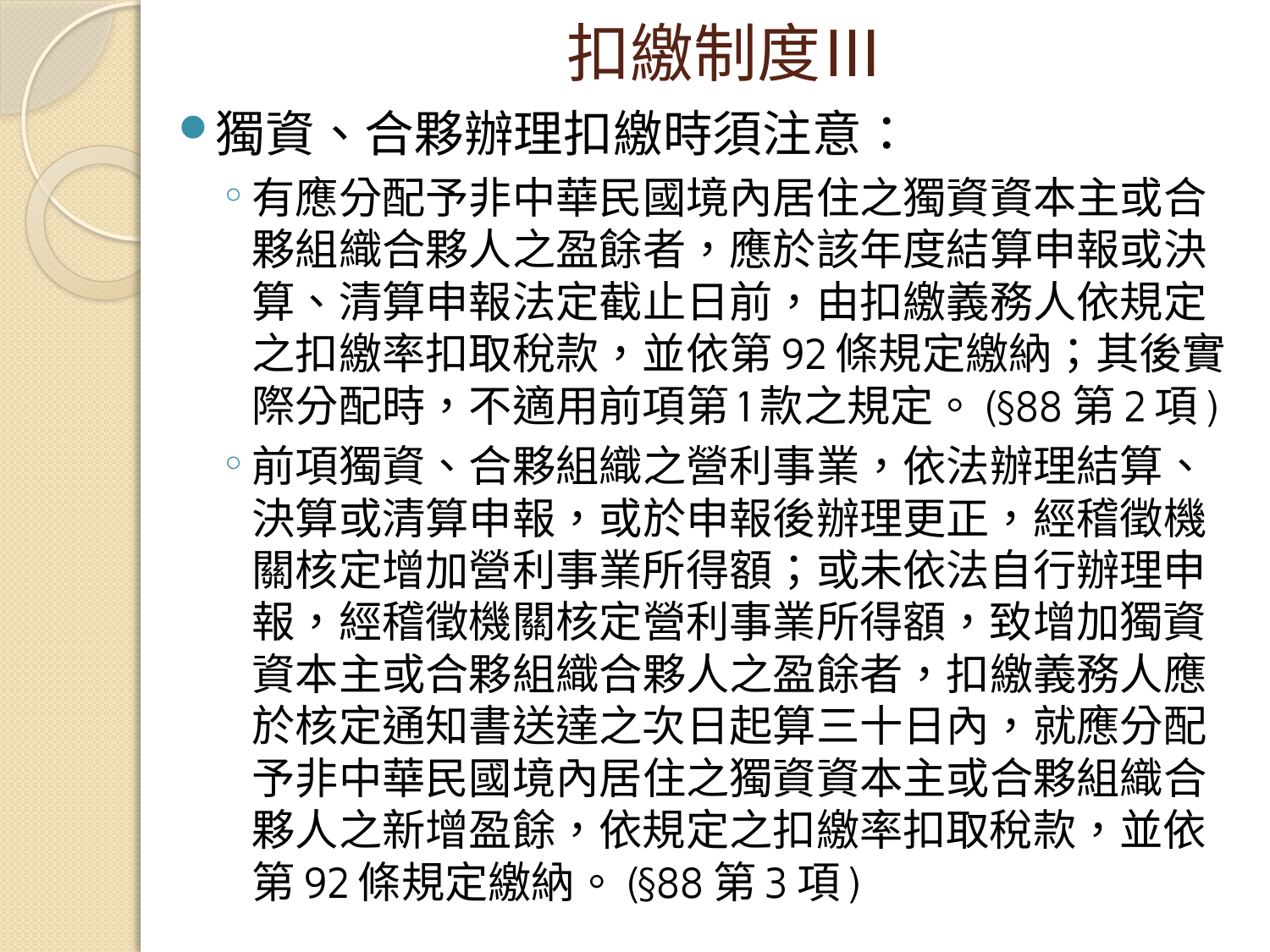

# 扣繳制度Ⅲ
獨資、合夥辦理扣繳時須注意：
有應分配予非中華民國境內居住之獨資資本主或合夥組織合夥人之盈餘者，應於該年度結算申報或決算、清算申報法定截止日前，由扣繳義務人依規定之扣繳率扣取稅款，並依第92條規定繳納；其後實際分配時，不適用前項第1款之規定。(§88第2項)
前項獨資、合夥組織之營利事業，依法辦理結算、決算或清算申報，或於申報後辦理更正，經稽徵機關核定增加營利事業所得額；或未依法自行辦理申報，經稽徵機關核定營利事業所得額，致增加獨資資本主或合夥組織合夥人之盈餘者，扣繳義務人應於核定通知書送達之次日起算三十日內，就應分配予非中華民國境內居住之獨資資本主或合夥組織合夥人之新增盈餘，依規定之扣繳率扣取稅款，並依第92條規定繳納。(§88第3項)